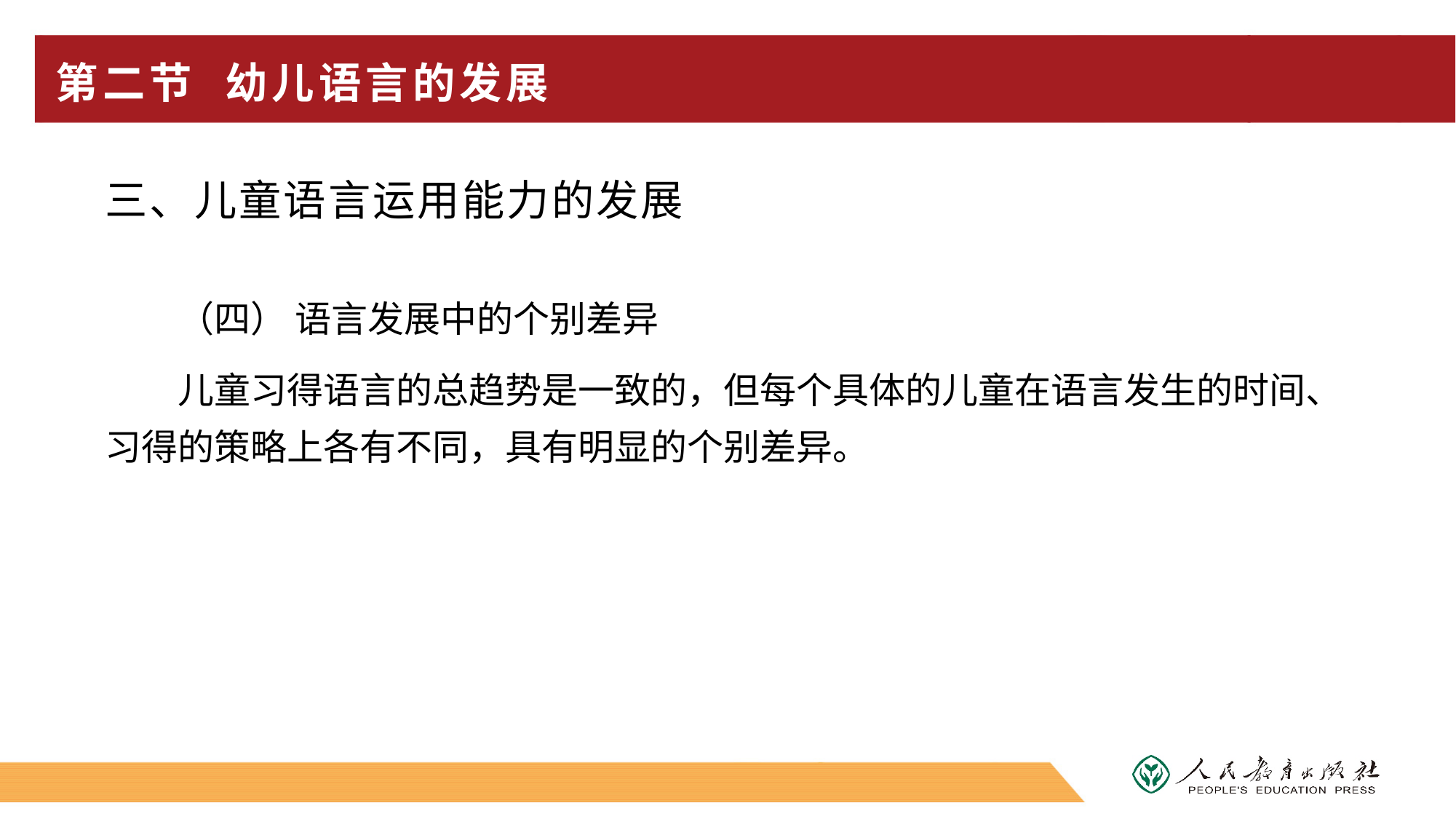

# 第二节  幼儿语言的发展
三、儿童语言运用能力的发展
（四） 语言发展中的个别差异
儿童习得语言的总趋势是一致的，但每个具体的儿童在语言发生的时间、习得的策略上各有不同，具有明显的个别差异。